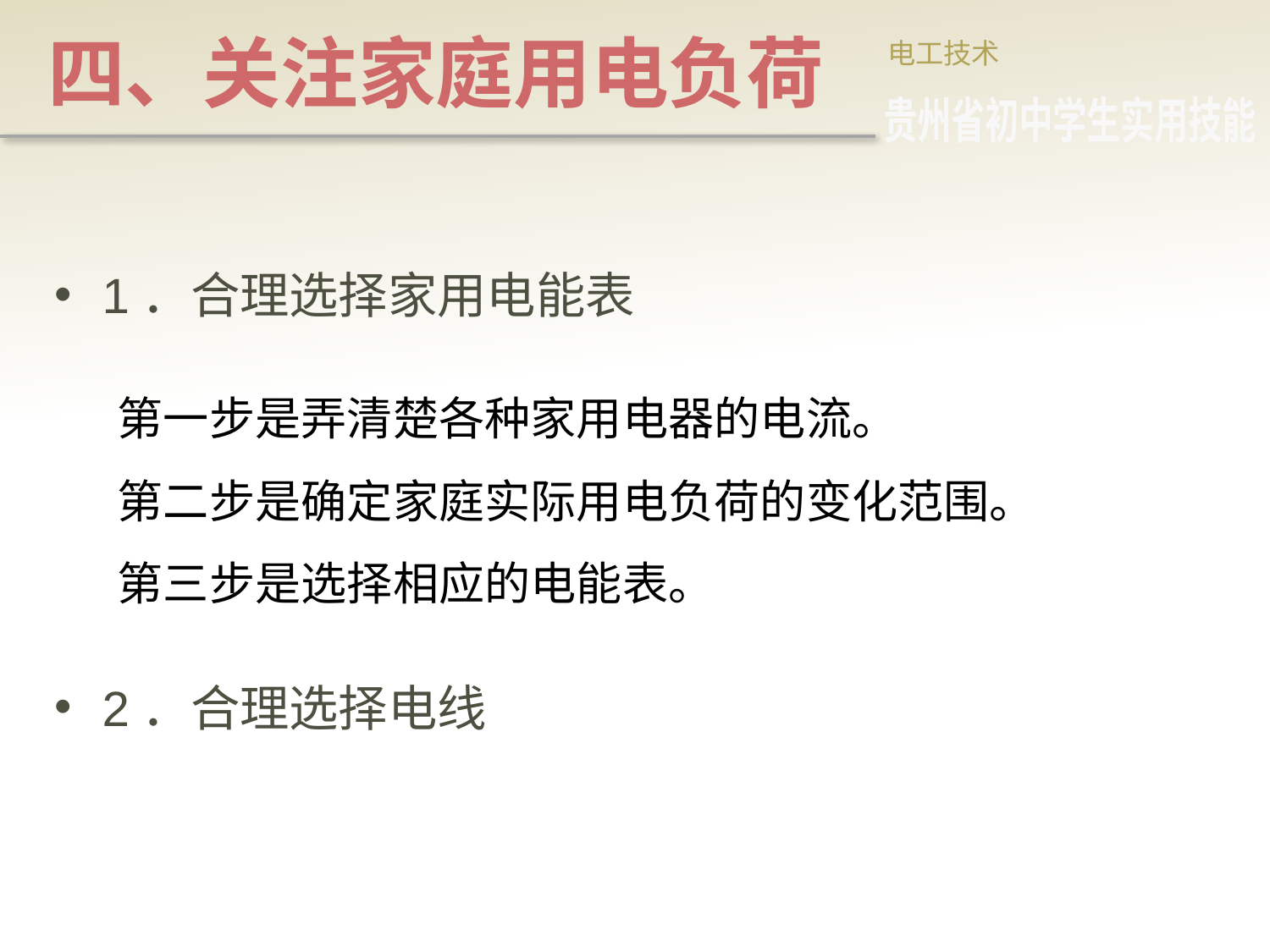

# 四、关注家庭用电负荷
电工技术
贵州省初中学生实用技能
1．合理选择家用电能表
第一步是弄清楚各种家用电器的电流。
第二步是确定家庭实际用电负荷的变化范围。
第三步是选择相应的电能表。
2．合理选择电线